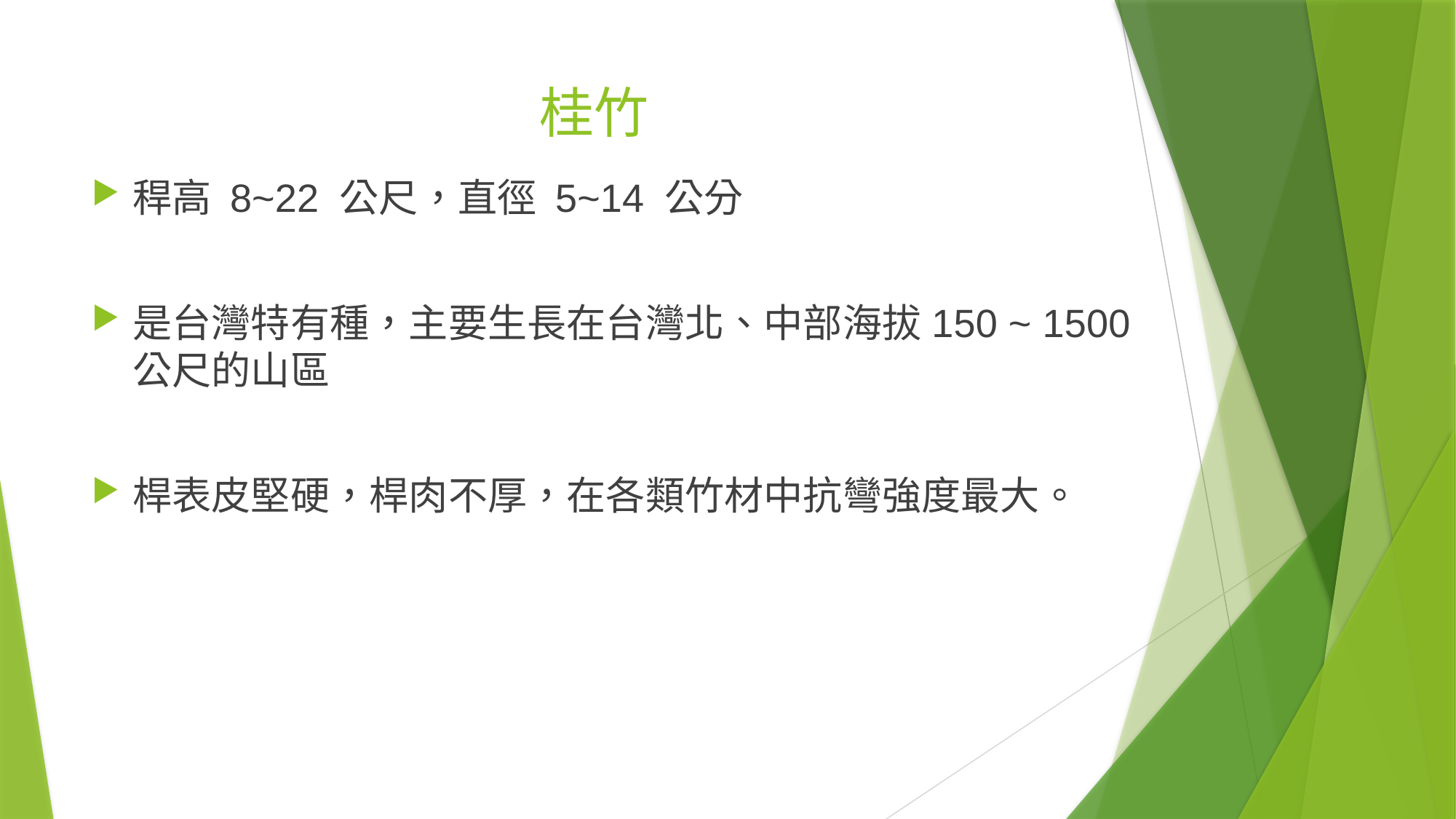

# 桂竹
稈高 8~22 公尺，直徑 5~14 公分

是台灣特有種，主要生長在台灣北、中部海拔150 ~ 1500公尺的山區

桿表皮堅硬，桿肉不厚，在各類竹材中抗彎強度最大。